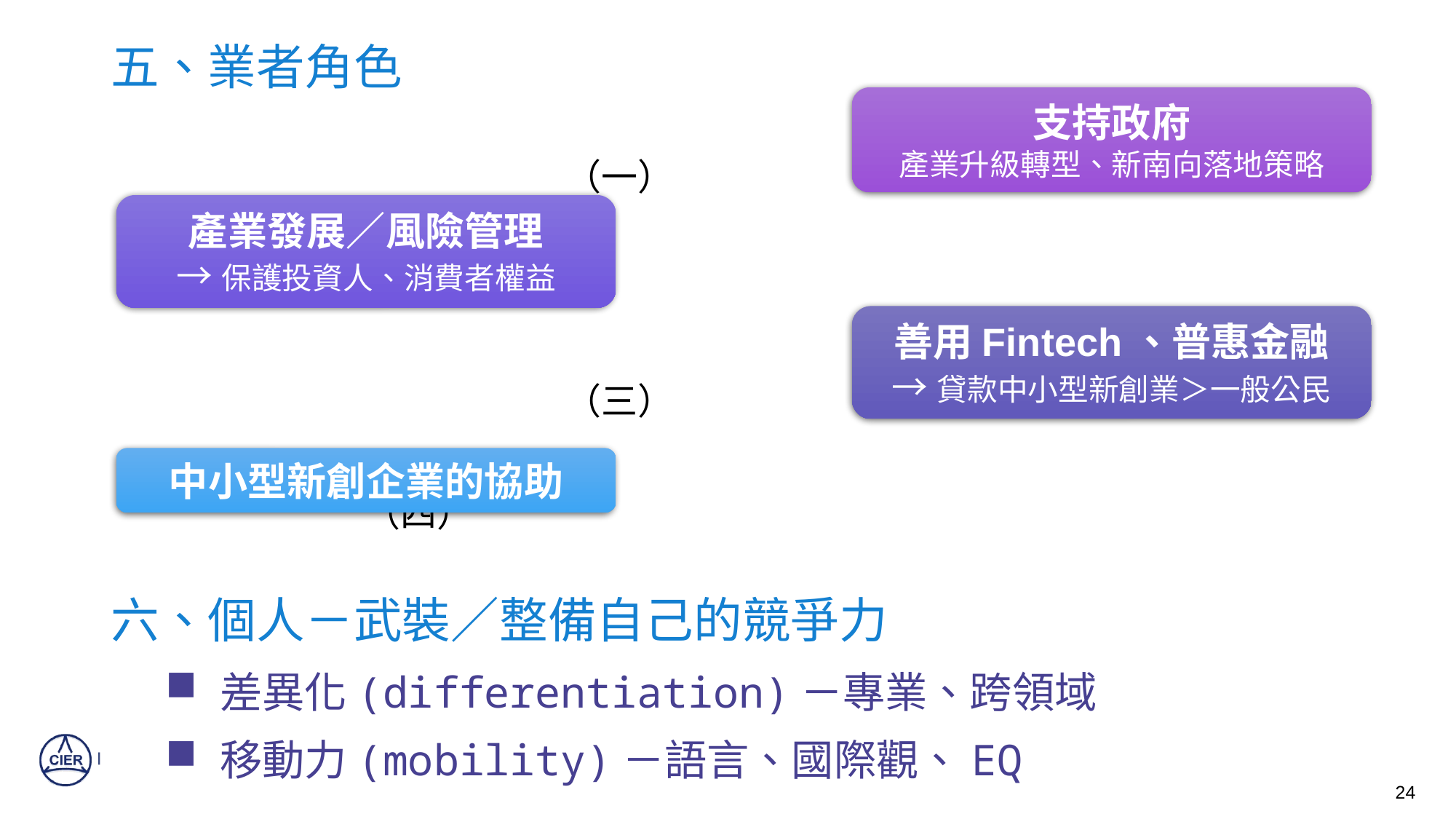

五、業者角色
（一）
（二）
（三）
（四）
支持政府
產業升級轉型、新南向落地策略
產業發展／風險管理
→保護投資人、消費者權益
善用Fintech、普惠金融
→貸款中小型新創業＞一般公民
中小型新創企業的協助
六、個人－武裝／整備自己的競爭力
差異化(differentiation)－專業、跨領域
移動力(mobility)－語言、國際觀、EQ